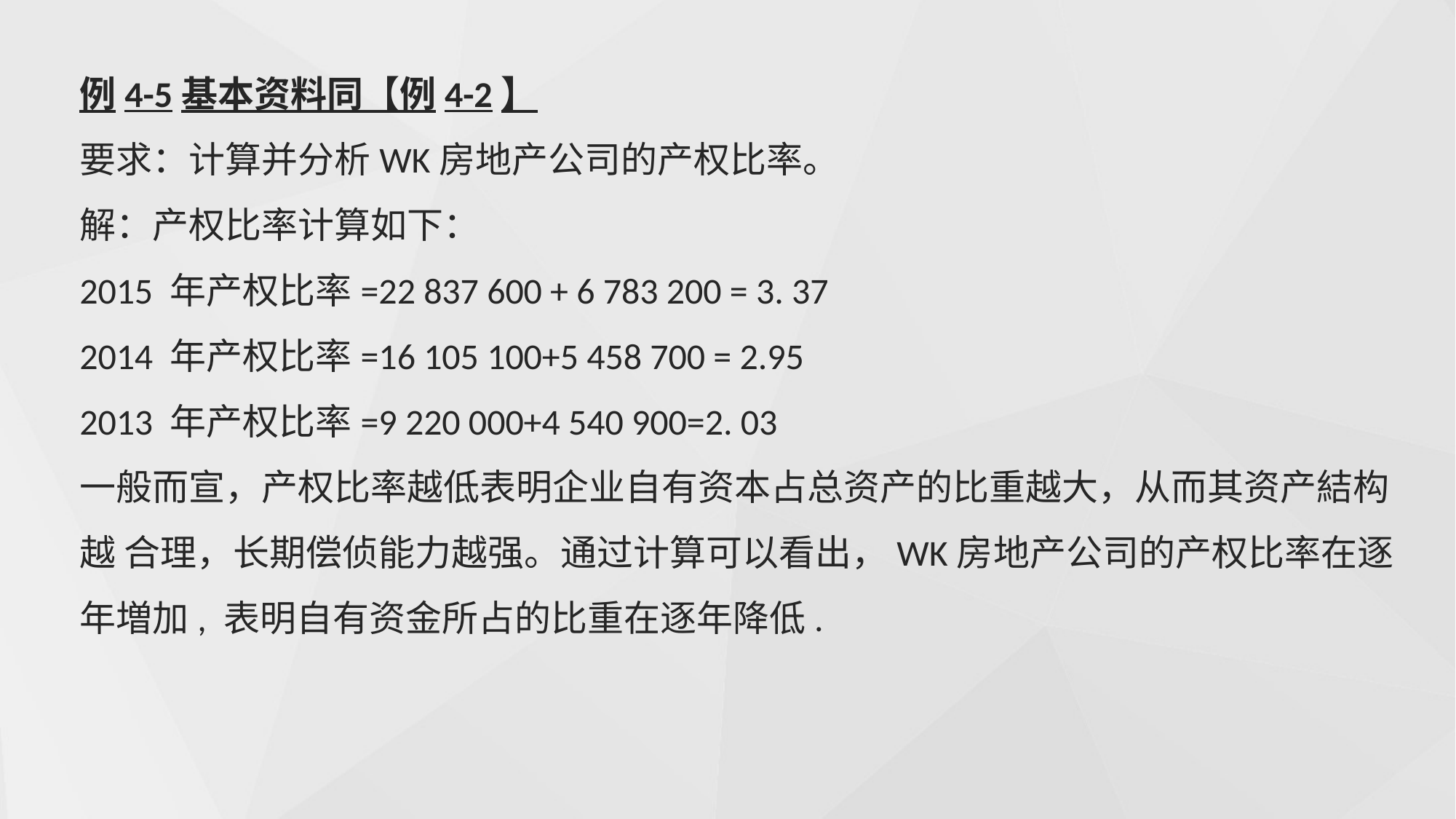

例4-5基本资料同【例4-2】
要求：计算并分析WK房地产公司的产权比率。
解：产权比率计算如下：
2015 年产权比率=22 837 600 + 6 783 200 = 3. 37
2014 年产权比率=16 105 100+5 458 700 = 2.95
2013 年产权比率=9 220 000+4 540 900=2. 03
一般而宣，产权比率越低表明企业自有资本占总资产的比重越大，从而其资产結构越 合理，长期偿侦能力越强。通过计算可以看出，WK房地产公司的产权比率在逐年増加, 表明自有资金所占的比重在逐年降低.